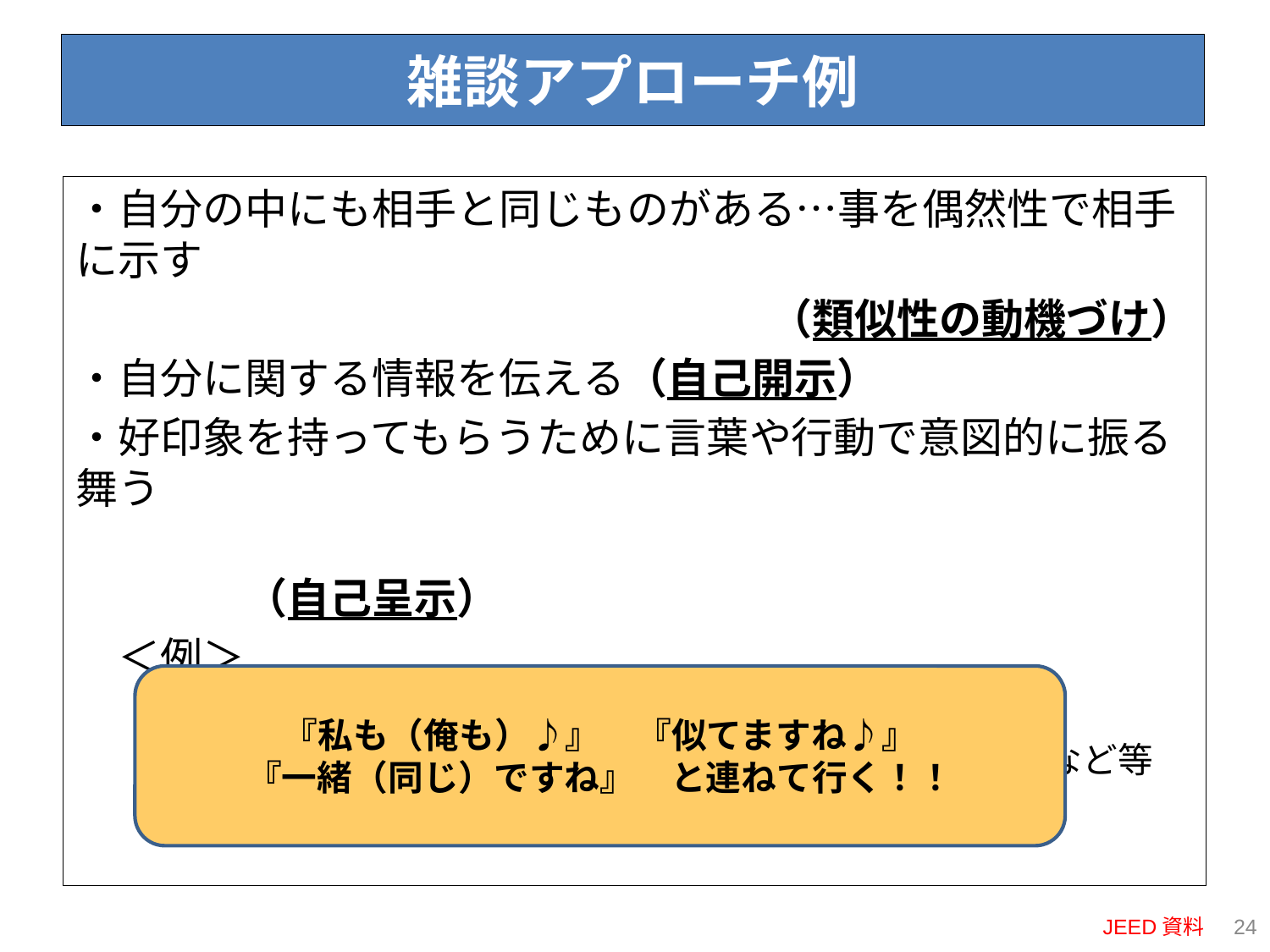

# 雑談アプローチ例
・自分の中にも相手と同じものがある…事を偶然性で相手に示す
（類似性の動機づけ）
・自分に関する情報を伝える（自己開示）
・好印象を持ってもらうために言葉や行動で意図的に振る舞う
　　　　　　　　　　　　　　　　　　　　　　　　　　　　　　（自己呈示）
　＜例＞
　　　出身地／経験スポーツ／嗜好食品･飲料（酒類）
　　　／テレビ番組･映画･芸能人／趣味･ゲーム／良く行く店など等
『私も（俺も）♪』　『似てますね♪』
『一緒（同じ）ですね』　と連ねて行く！！
JEED資料
24